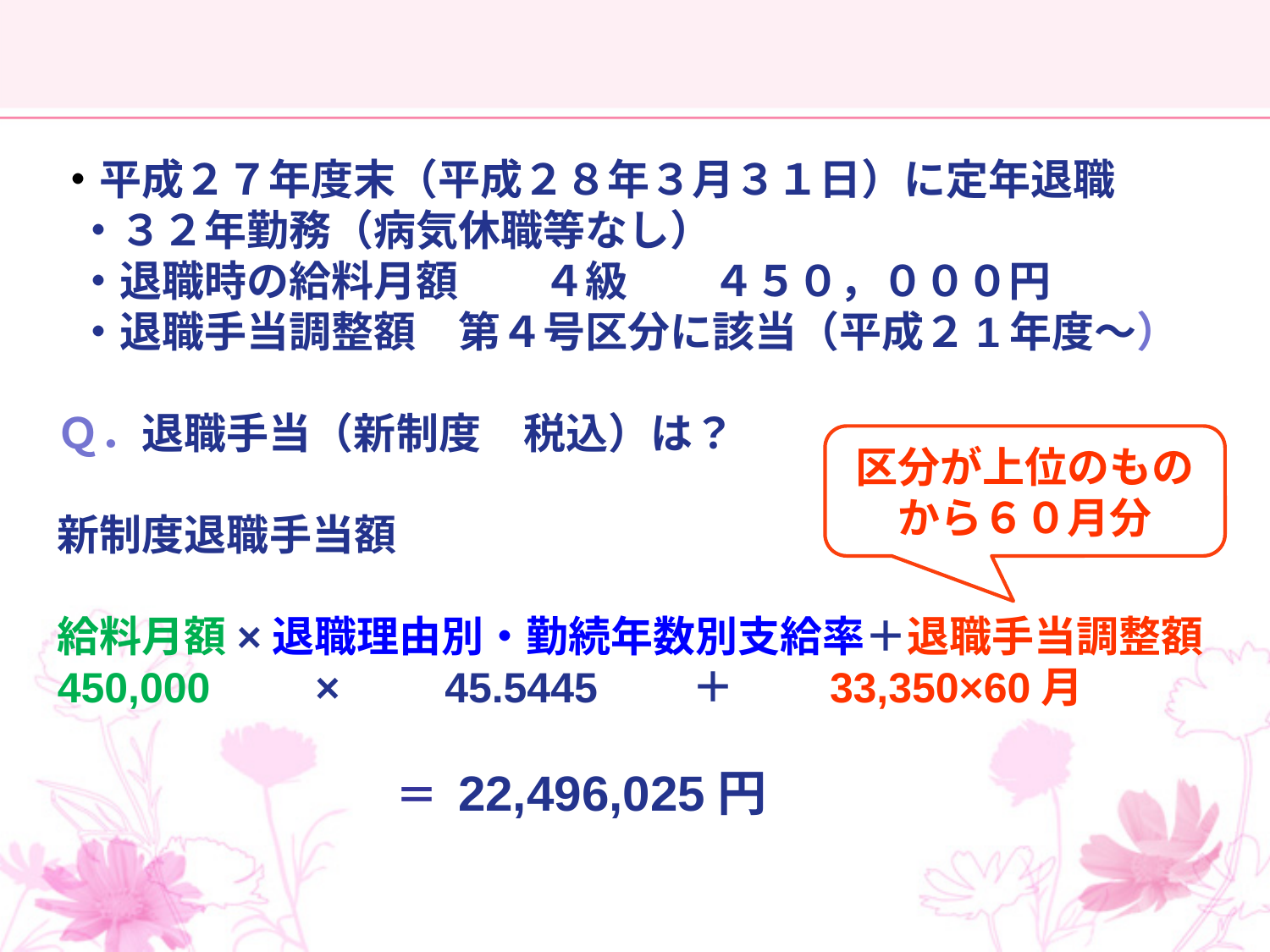

#

・平成２７年度末（平成２８年３月３１日）に定年退職
 ・３２年勤務（病気休職等なし）
 ・退職時の給料月額　　４級　　４５０，０００円
 ・退職手当調整額　第４号区分に該当（平成２1年度～）

Ｑ．退職手当（新制度　税込）は？

新制度退職手当額

給料月額×退職理由別・勤続年数別支給率＋退職手当調整額
450,000　　×　　45.5445　　＋　　33,350×60月

　　　　　　　　＝ 22,496,025円

区分が上位のものから６０月分
28